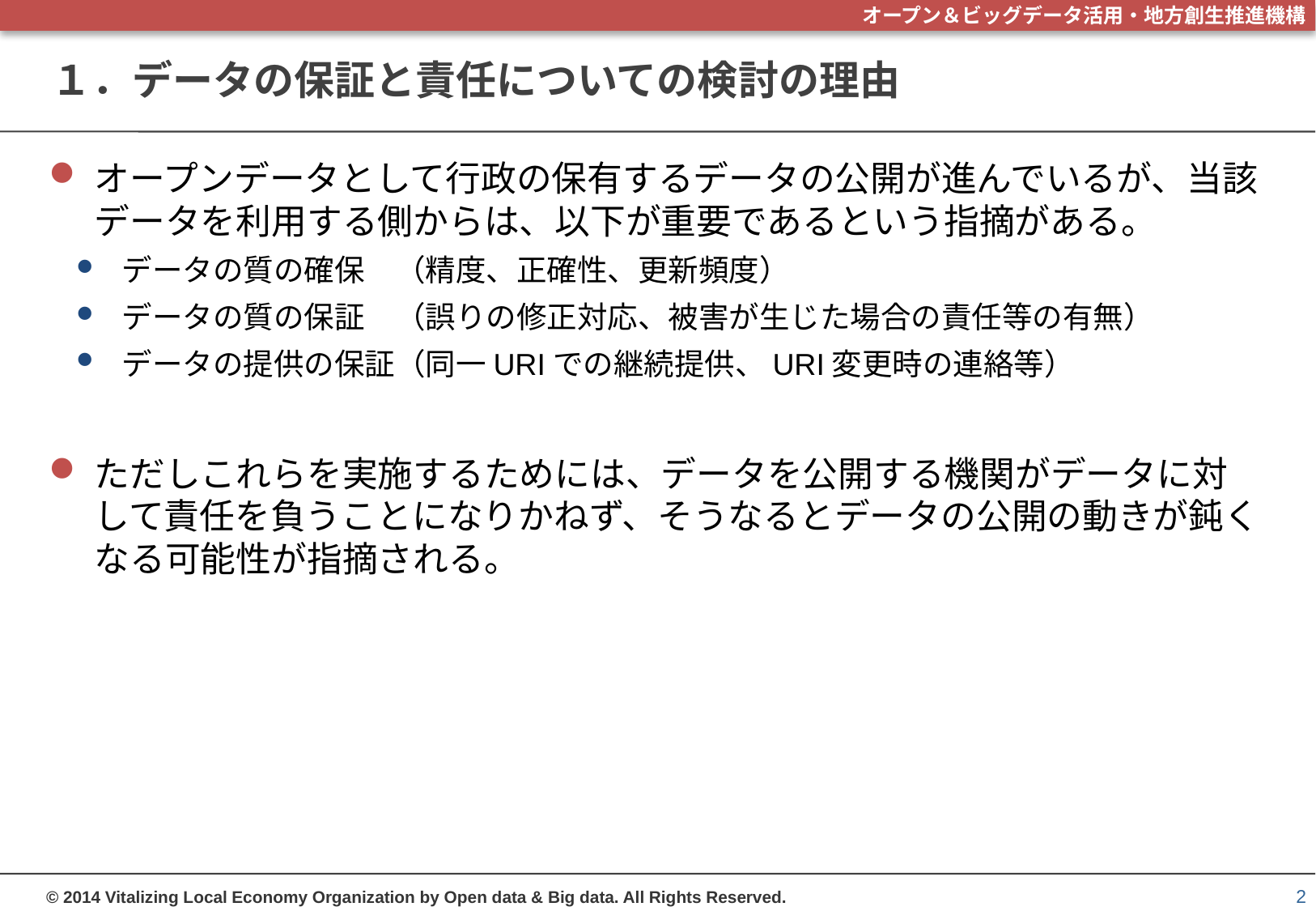

# １．データの保証と責任についての検討の理由
オープンデータとして行政の保有するデータの公開が進んでいるが、当該データを利用する側からは、以下が重要であるという指摘がある。
データの質の確保　（精度、正確性、更新頻度）
データの質の保証　（誤りの修正対応、被害が生じた場合の責任等の有無）
データの提供の保証（同一URIでの継続提供、URI変更時の連絡等）

ただしこれらを実施するためには、データを公開する機関がデータに対して責任を負うことになりかねず、そうなるとデータの公開の動きが鈍くなる可能性が指摘される。
2